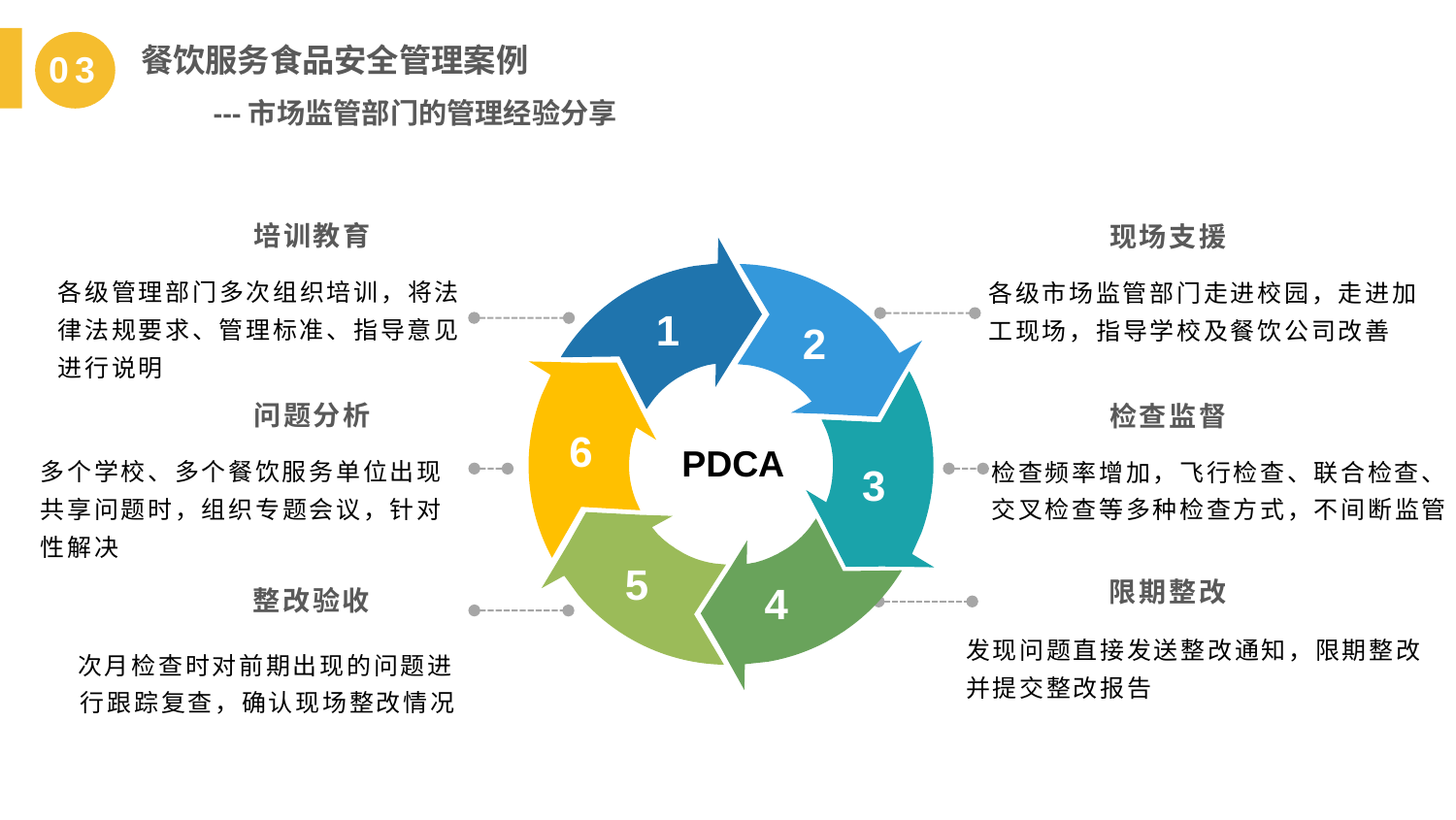

餐饮服务食品安全管理案例
         ---市场监管部门的管理经验分享

03
1
培训教育
现场支援
各级管理部门多次组织培训，将法律法规要求、管理标准、指导意见进行说明
各级市场监管部门走进校园，走进加工现场，指导学校及餐饮公司改善

1
2

2
问题分析
检查监督

6
PDCA
多个学校、多个餐饮服务单位出现共享问题时，组织专题会议，针对性解决
检查频率增加，飞行检查、联合检查、交叉检查等多种检查方式，不间断监管
3
3

5
限期整改
4
整改验收
4

发现问题直接发送整改通知，限期整改并提交整改报告
次月检查时对前期出现的问题进行跟踪复查，确认现场整改情况
5